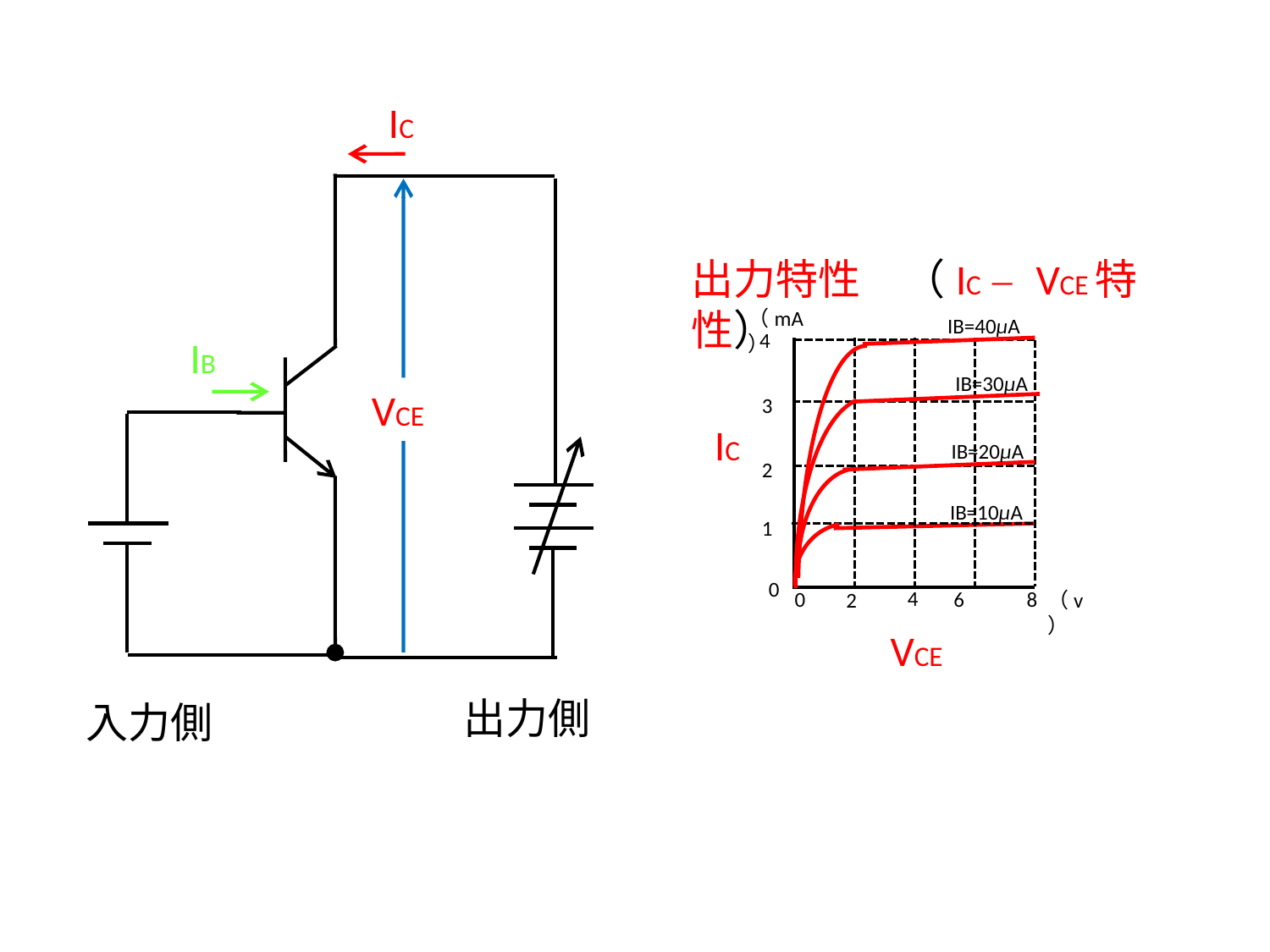

IC

出力特性　（IC－ VCE特性）
（mA）
IB=40μA
4
IB

IB=30μA
VCE
3

IC

IB=20μA

2

IB=10μA
1

0
4
0
6
8
2
（v）
VCE
出力側
入力側